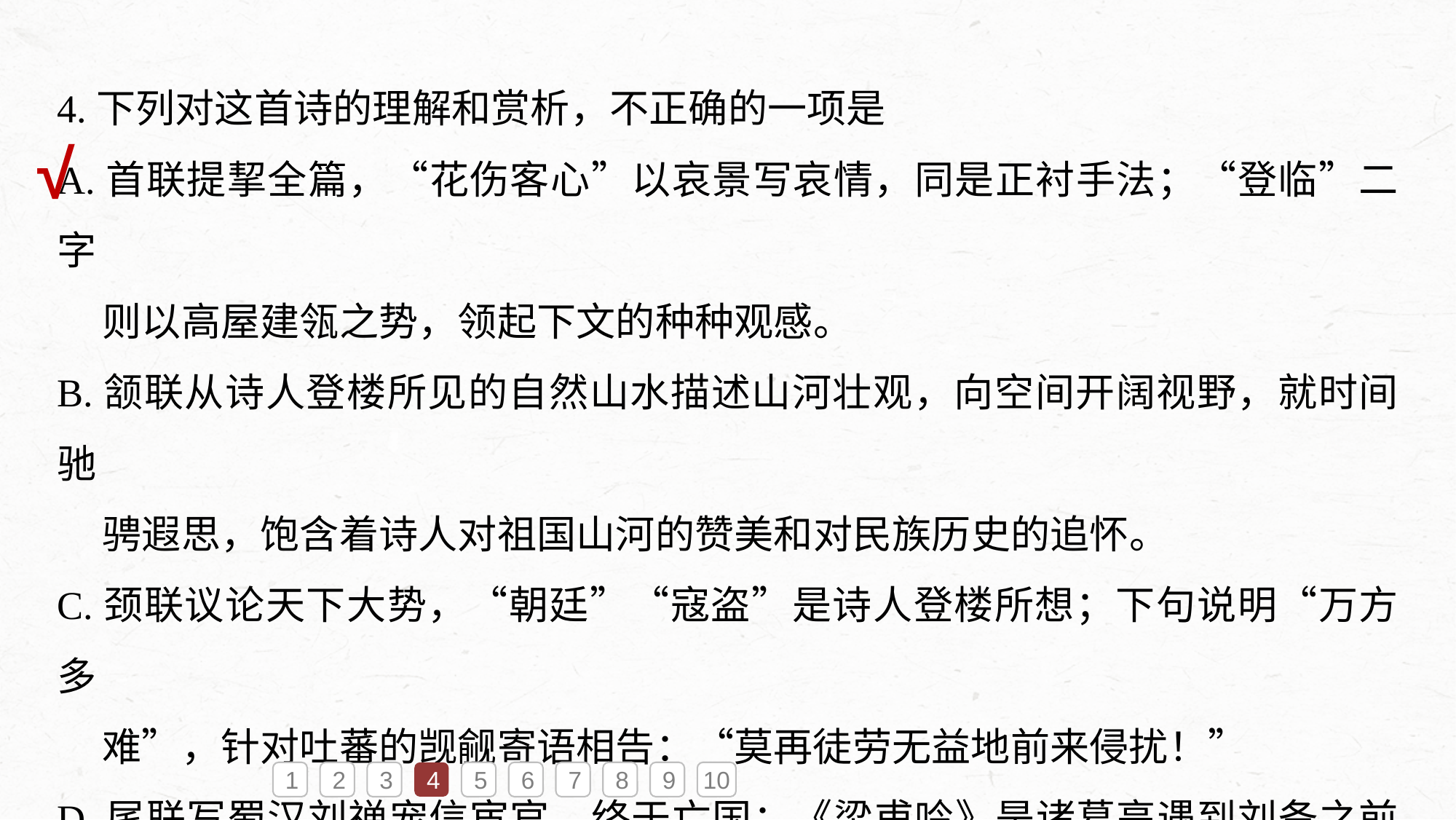

4.下列对这首诗的理解和赏析，不正确的一项是
A.首联提挈全篇，“花伤客心”以哀景写哀情，同是正衬手法；“登临”二字
    则以高屋建瓴之势，领起下文的种种观感。
B.颔联从诗人登楼所见的自然山水描述山河壮观，向空间开阔视野，就时间驰
    骋遐思，饱含着诗人对祖国山河的赞美和对民族历史的追怀。
C.颈联议论天下大势，“朝廷”“寇盗”是诗人登楼所想；下句说明“万方多
    难”，针对吐蕃的觊觎寄语相告：“莫再徒劳无益地前来侵扰！”
D.尾联写蜀汉刘禅宠信宦官，终于亡国；《梁甫吟》是诸葛亮遇到刘备之前喜
    欢诵读的乐府诗篇。用此典故表达自己空怀济世之心的感伤。
√
1
2
3
4
5
6
7
8
9
10